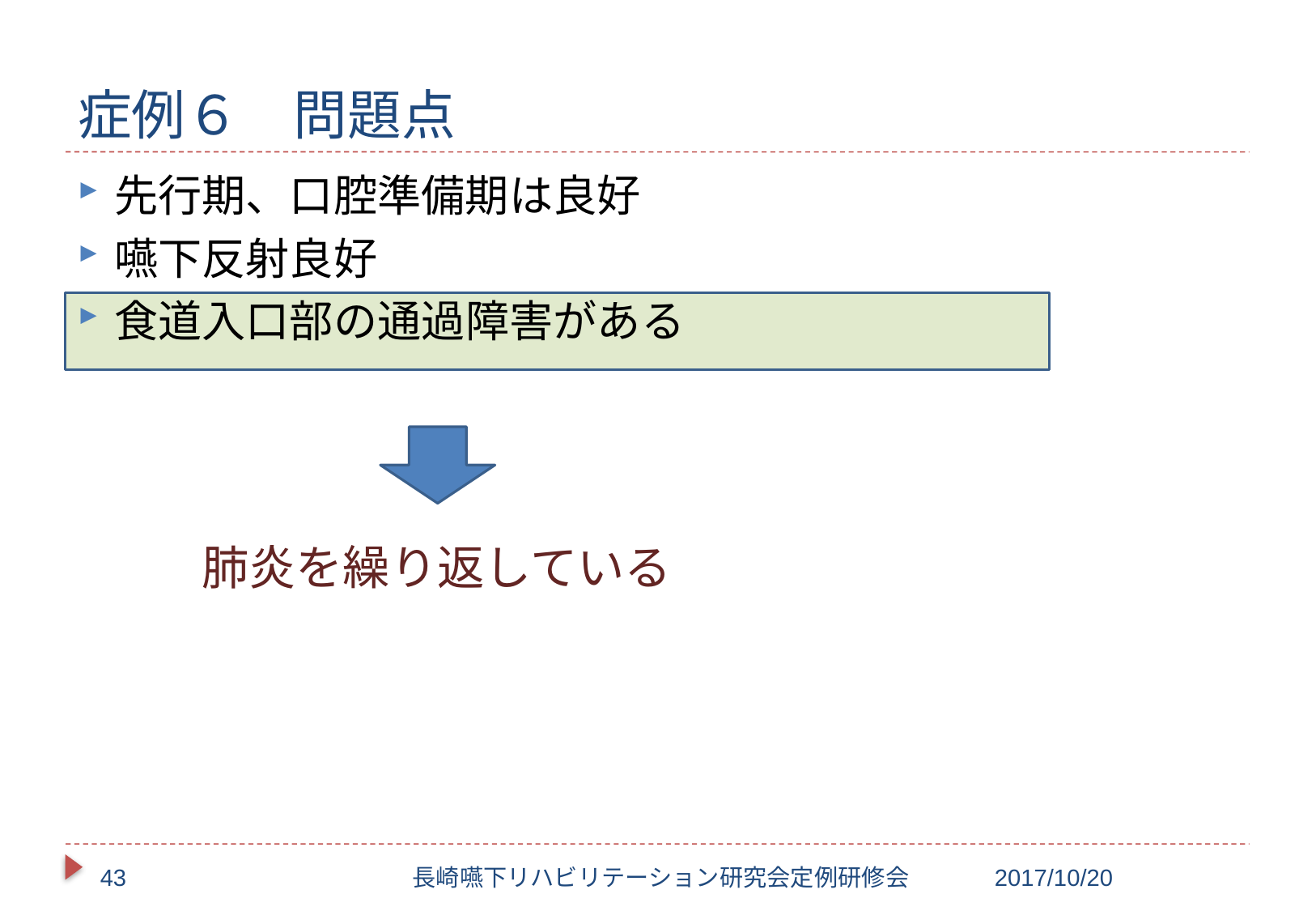

# 症例６　問題点
先行期、口腔準備期は良好
嚥下反射良好
食道入口部の通過障害がある

肺炎を繰り返している
43
長崎嚥下リハビリテーション研究会定例研修会
2017/10/20